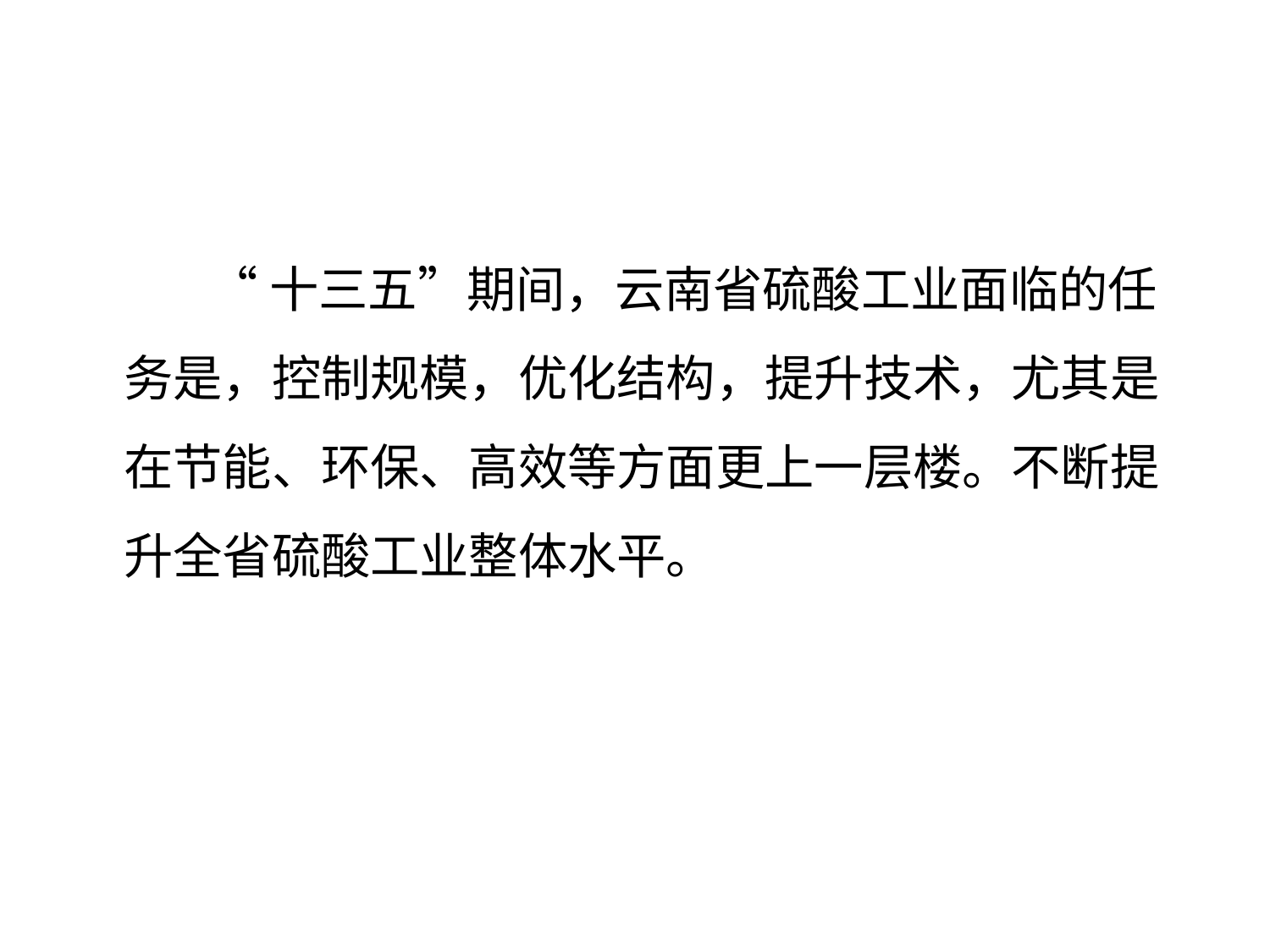

“十三五”期间，云南省硫酸工业面临的任务是，控制规模，优化结构，提升技术，尤其是在节能、环保、高效等方面更上一层楼。不断提升全省硫酸工业整体水平。